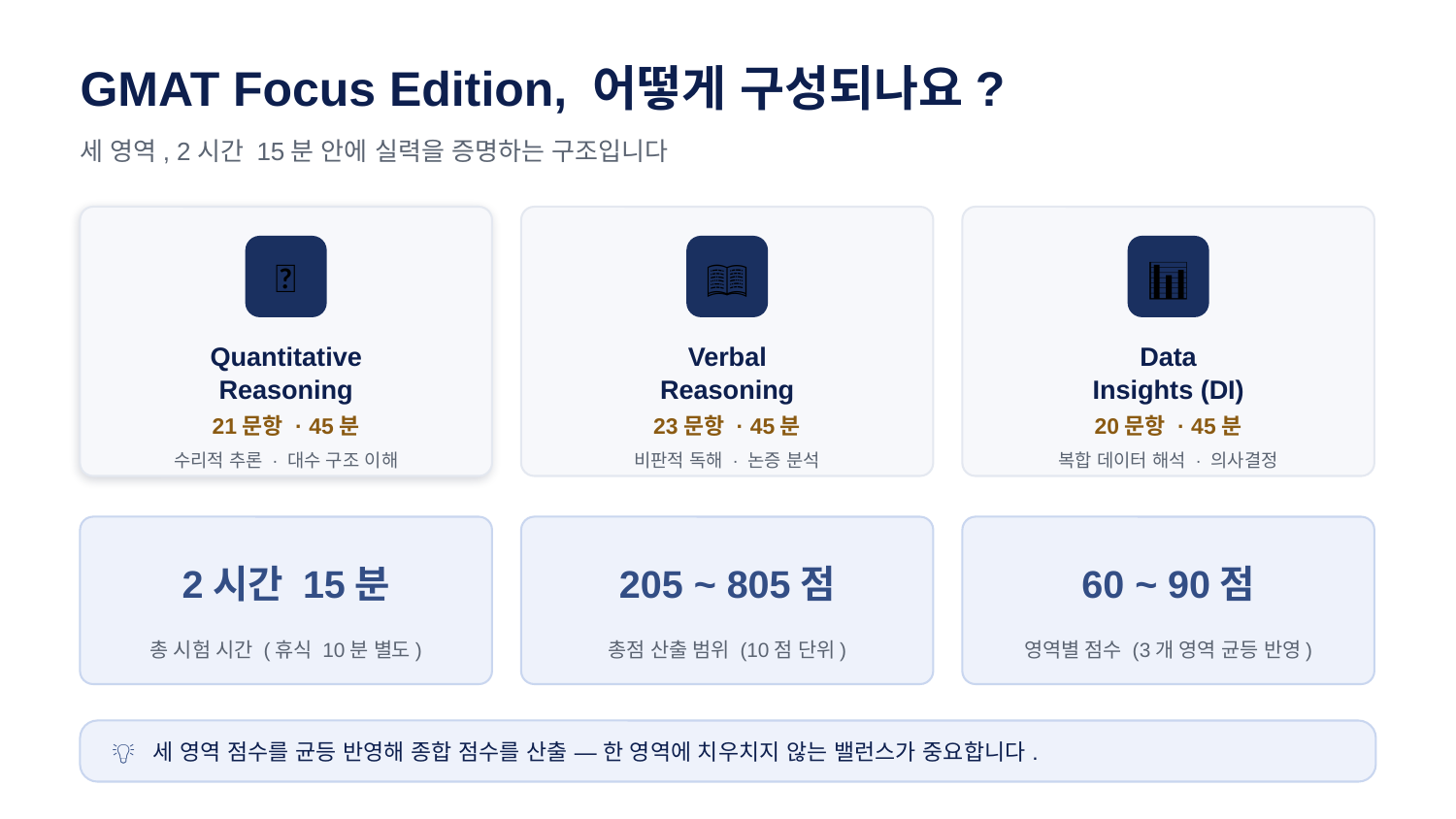

GMAT Focus Edition, 어떻게 구성되나요?
세 영역, 2시간 15분 안에 실력을 증명하는 구조입니다

🧮

📖

📊
Quantitative
Reasoning
Verbal
Reasoning
Data
Insights (DI)
21문항 · 45분
23문항 · 45분
20문항 · 45분
수리적 추론 · 대수 구조 이해
비판적 독해 · 논증 분석
복합 데이터 해석 · 의사결정

2시간 15분
205 ~ 805점
60 ~ 90점
총 시험 시간 (휴식 10분 별도)
총점 산출 범위 (10점 단위)
영역별 점수 (3개 영역 균등 반영)

💡  세 영역 점수를 균등 반영해 종합 점수를 산출 — 한 영역에 치우치지 않는 밸런스가 중요합니다.